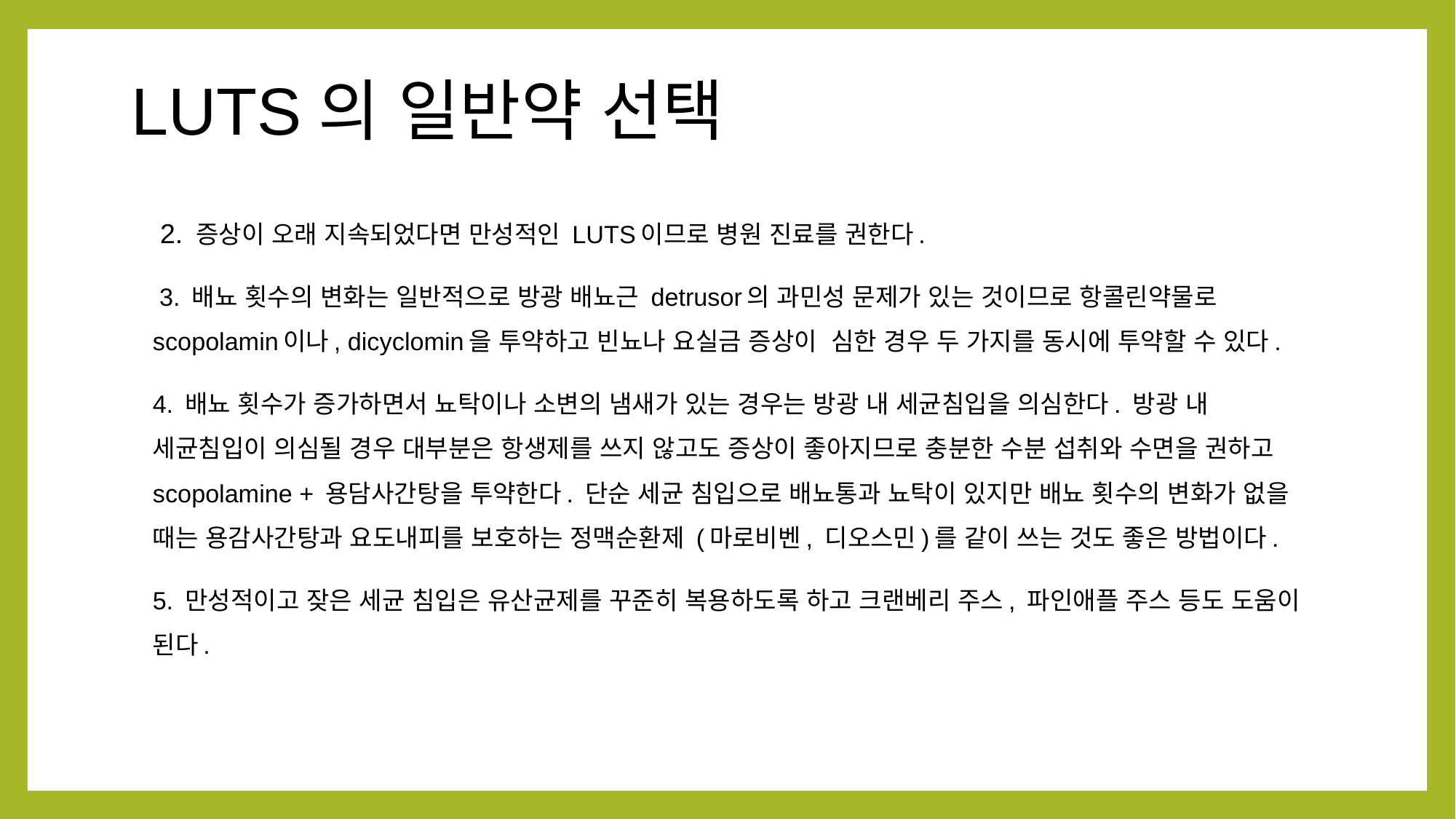

# LUTS의 일반약 선택
 2. 증상이 오래 지속되었다면 만성적인 LUTS이므로 병원 진료를 권한다.
 3. 배뇨 횟수의 변화는 일반적으로 방광 배뇨근 detrusor의 과민성 문제가 있는 것이므로 항콜린약물로 scopolamin이나, dicyclomin을 투약하고 빈뇨나 요실금 증상이  심한 경우 두 가지를 동시에 투약할 수 있다.
4. 배뇨 횟수가 증가하면서 뇨탁이나 소변의 냄새가 있는 경우는 방광 내 세균침입을 의심한다. 방광 내 세균침입이 의심될 경우 대부분은 항생제를 쓰지 않고도 증상이 좋아지므로 충분한 수분 섭취와 수면을 권하고 scopolamine + 용담사간탕을 투약한다. 단순 세균 침입으로 배뇨통과 뇨탁이 있지만 배뇨 횟수의 변화가 없을 때는 용감사간탕과 요도내피를 보호하는 정맥순환제 (마로비벤, 디오스민)를 같이 쓰는 것도 좋은 방법이다.
5. 만성적이고 잦은 세균 침입은 유산균제를 꾸준히 복용하도록 하고 크랜베리 주스, 파인애플 주스 등도 도움이 된다.